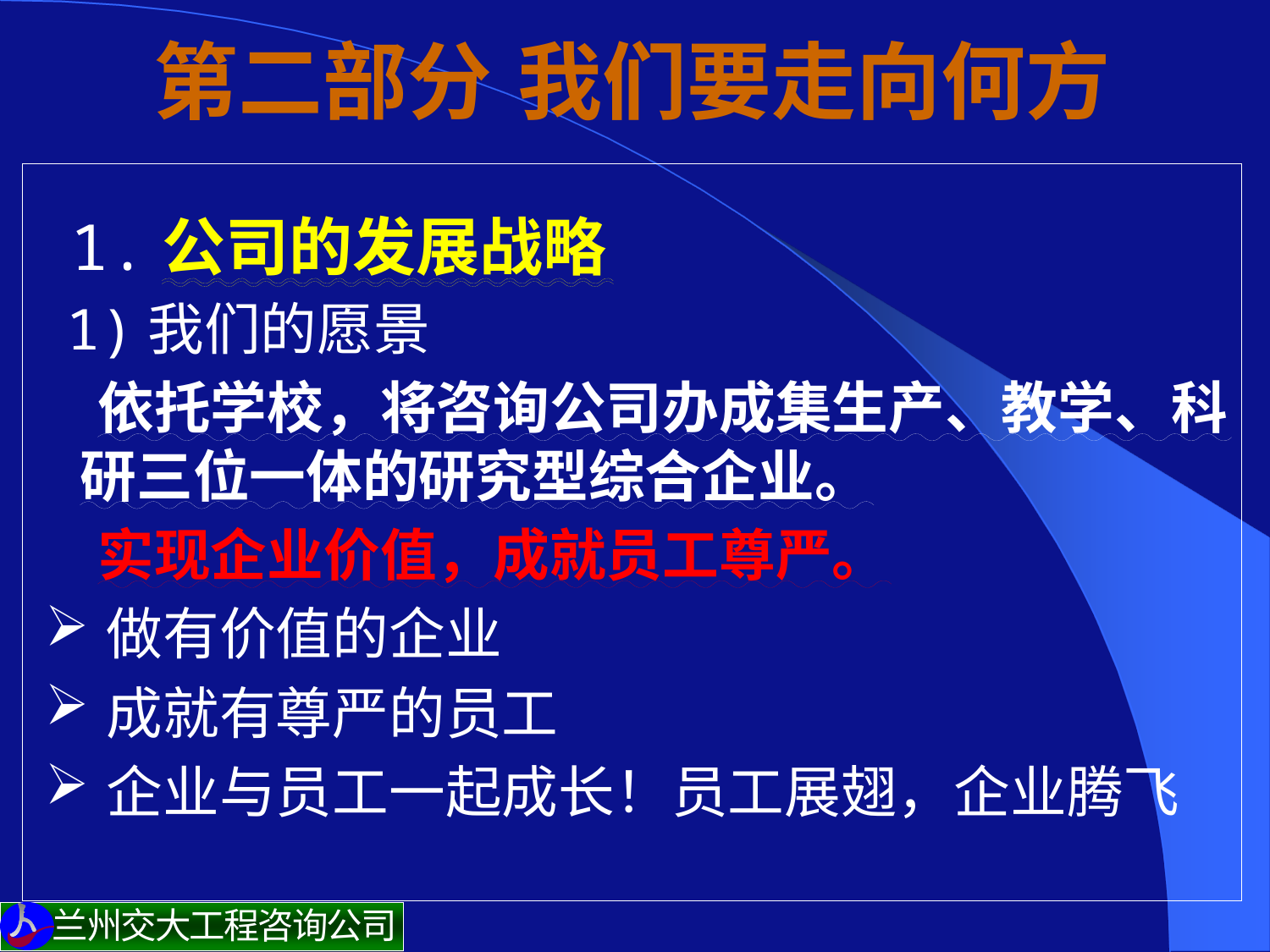

# 第二部分  我们要走向何方
 1.公司的发展战略
 1)我们的愿景
    依托学校，将咨询公司办成集生产、教学、科研三位一体的研究型综合企业。
    实现企业价值，成就员工尊严。
做有价值的企业
成就有尊严的员工
企业与员工一起成长！员工展翅，企业腾飞